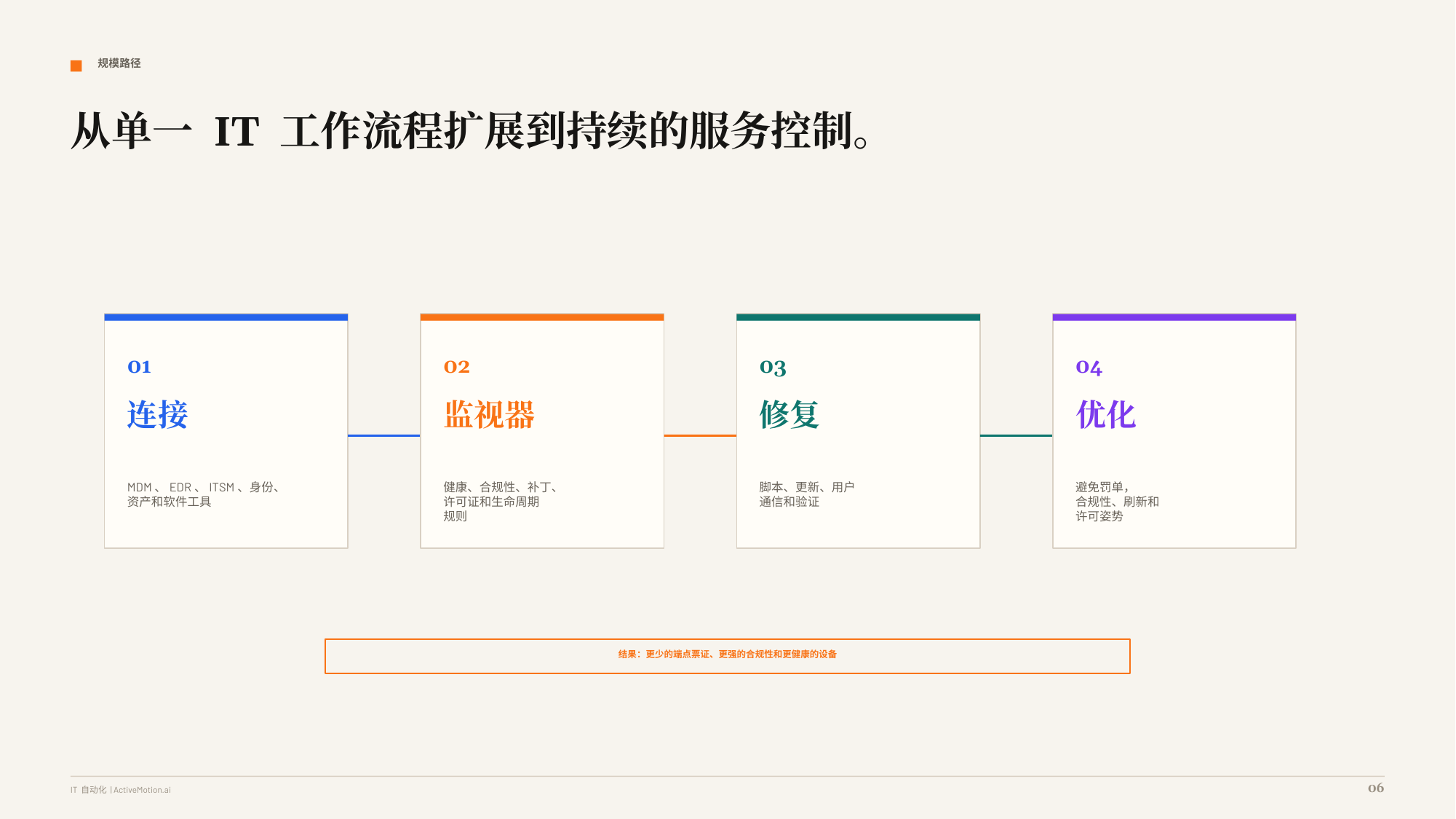

规模路径

从单一 IT 工作流程扩展到持续的服务控制。

01
02
03
04
连接
监视器
修复
优化

MDM、EDR、ITSM、身份、
资产和软件工具
健康、合规性、补丁、
许可证和生命周期
规则
脚本、更新、用户
通信和验证
避免罚单，
合规性、刷新和
许可姿势

结果：更少的端点票证、更强的合规性和更健康的设备

06
IT 自动化 | ActiveMotion.ai